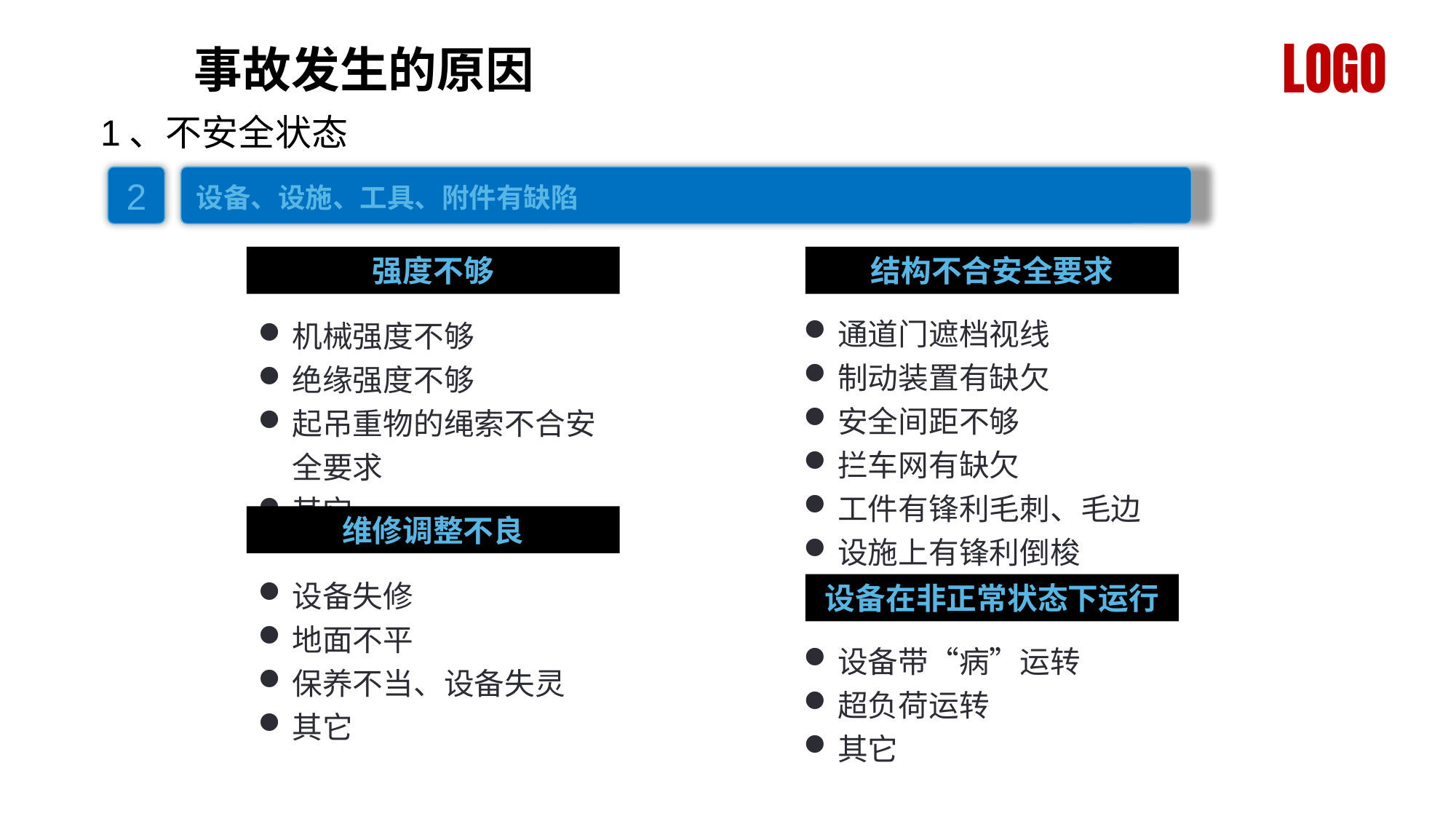

事故发生的原因
1、不安全状态

设备、设施、工具、附件有缺陷
2
强度不够
结构不合安全要求
通道门遮档视线
制动装置有缺欠
安全间距不够
拦车网有缺欠
工件有锋利毛刺、毛边
设施上有锋利倒梭
其它
机械强度不够
绝缘强度不够
起吊重物的绳索不合安全要求
其它
维修调整不良
设备失修
地面不平
保养不当、设备失灵
其它
设备在非正常状态下运行
设备带“病”运转
超负荷运转
其它